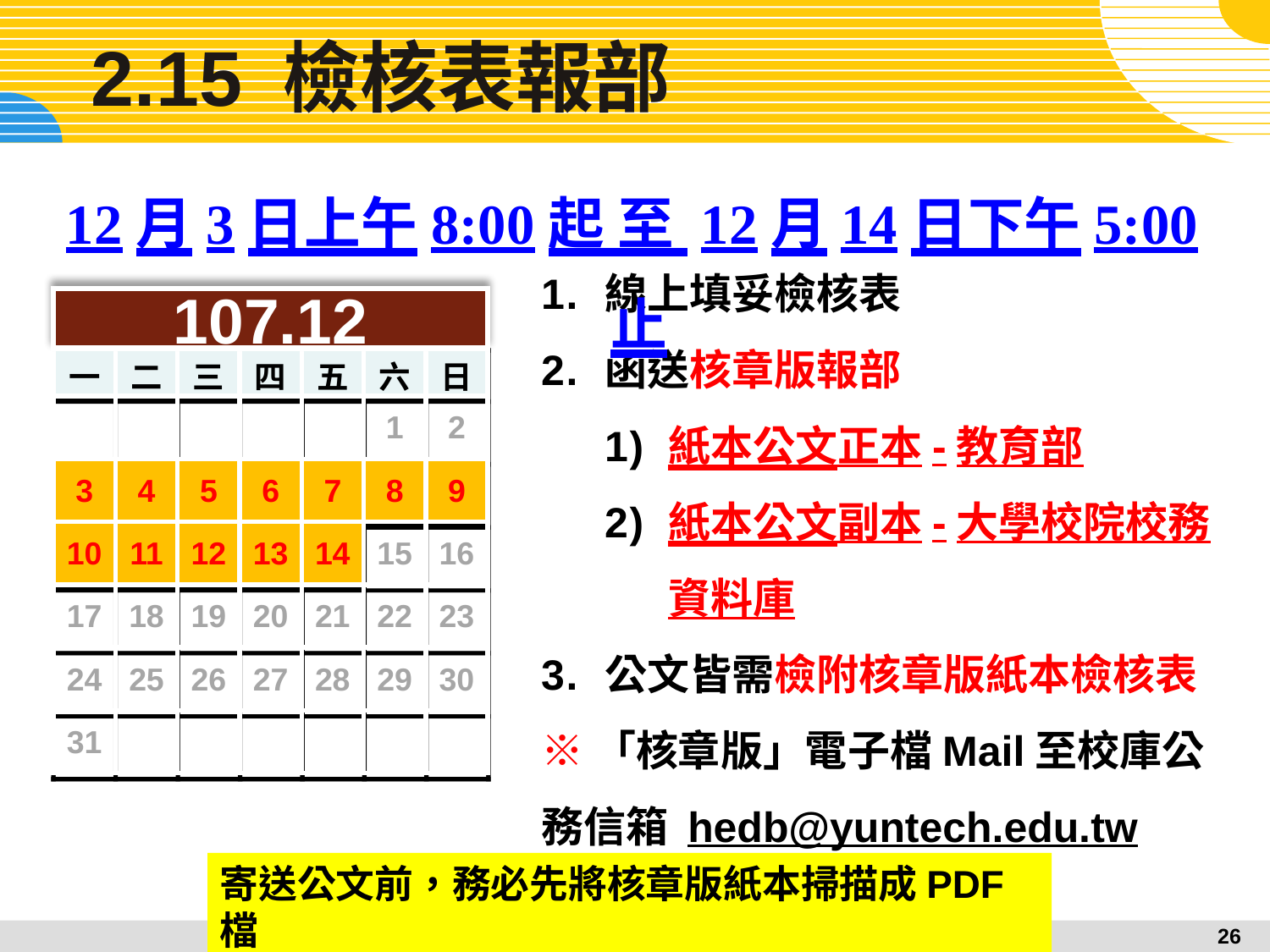

# 2.15 檢核表報部
12月3日上午8:00起 至 12月14日下午5:00止
線上填妥檢核表
函送核章版報部
紙本公文正本-教育部
紙本公文副本-大學校院校務資料庫
公文皆需檢附核章版紙本檢核表
※「核章版」電子檔Mail至校庫公務信箱 hedb@yuntech.edu.tw
107.12
| 一 | 二 | 三 | 四 | 五 | 六 | 日 |
| --- | --- | --- | --- | --- | --- | --- |
|  |  |  |  |  | 1 | 2 |
| 3 | 4 | 5 | 6 | 7 | 8 | 9 |
| 10 | 11 | 12 | 13 | 14 | 15 | 16 |
| 17 | 18 | 19 | 20 | 21 | 22 | 23 |
| 24 | 25 | 26 | 27 | 28 | 29 | 30 |
| 31 |  |  |  |  |  |  |
寄送公文前，務必先將核章版紙本掃描成PDF檔